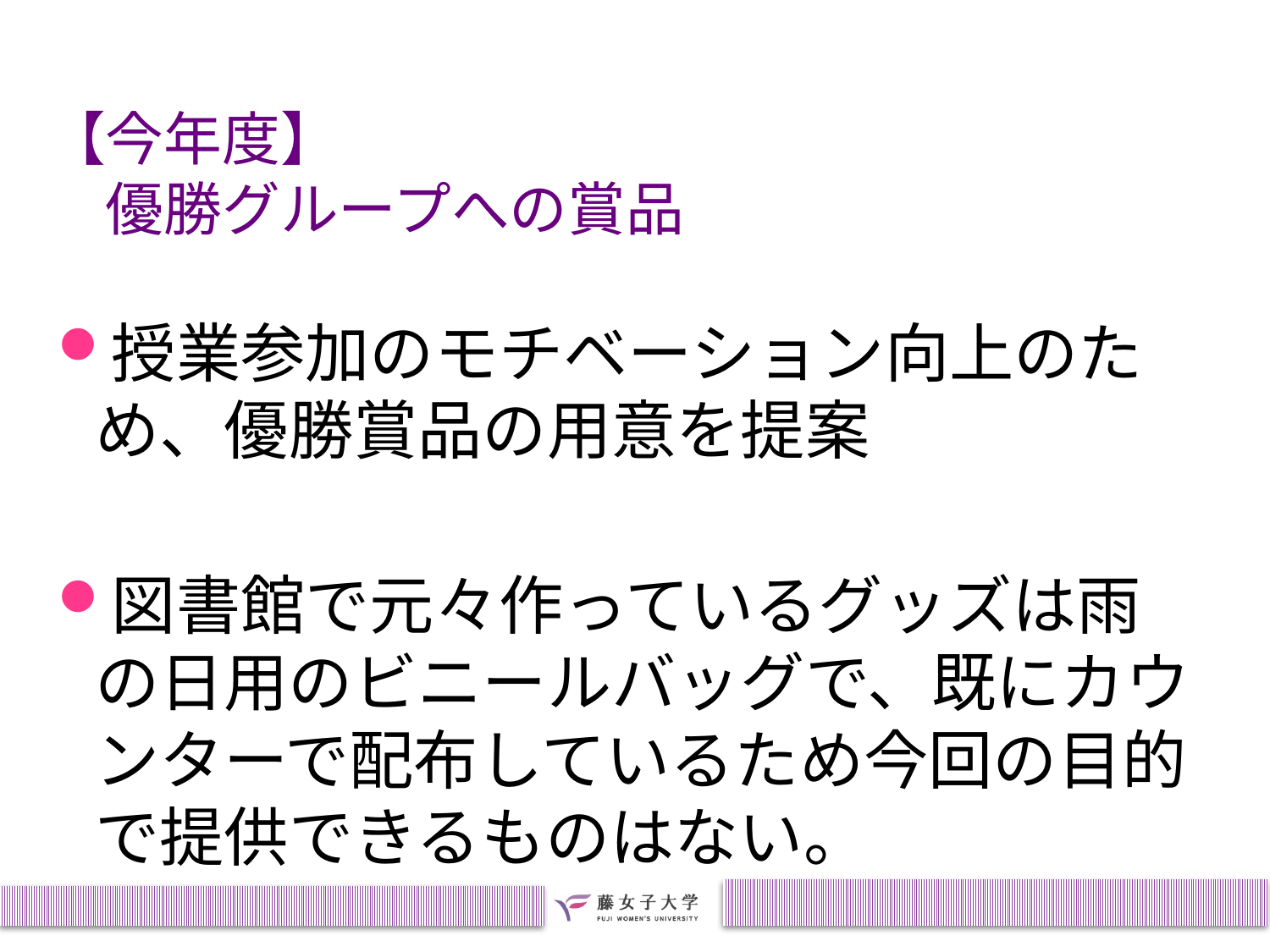

# 【今年度】 　優勝グループへの賞品
授業参加のモチベーション向上のため、優勝賞品の用意を提案

図書館で元々作っているグッズは雨の日用のビニールバッグで、既にカウンターで配布しているため今回の目的で提供できるものはない。